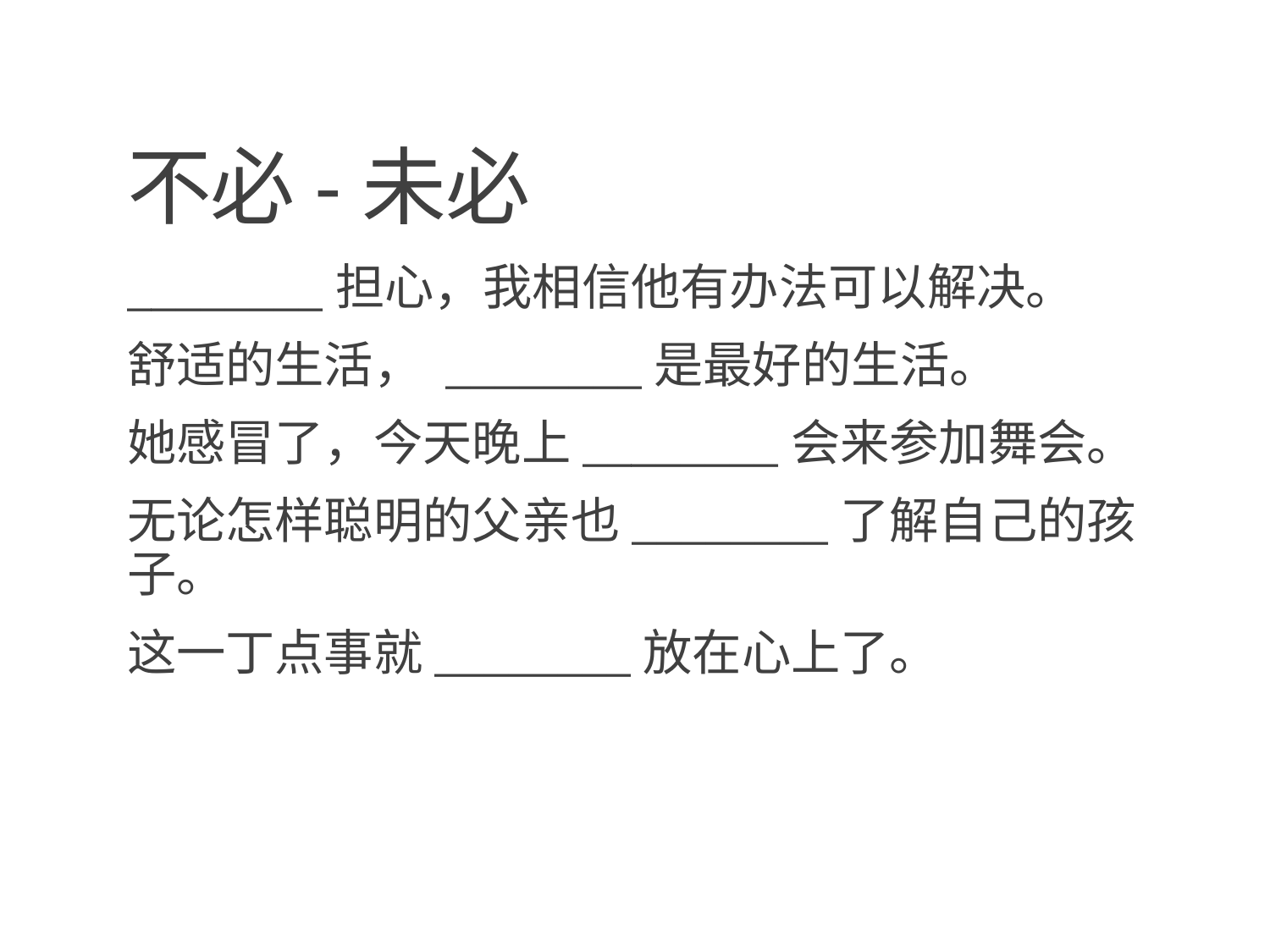

# 不必-未必
________担心，我相信他有办法可以解决。
舒适的生活， ________是最好的生活。
她感冒了，今天晚上________会来参加舞会。
无论怎样聪明的父亲也________了解自己的孩子。
这一丁点事就________放在心上了。